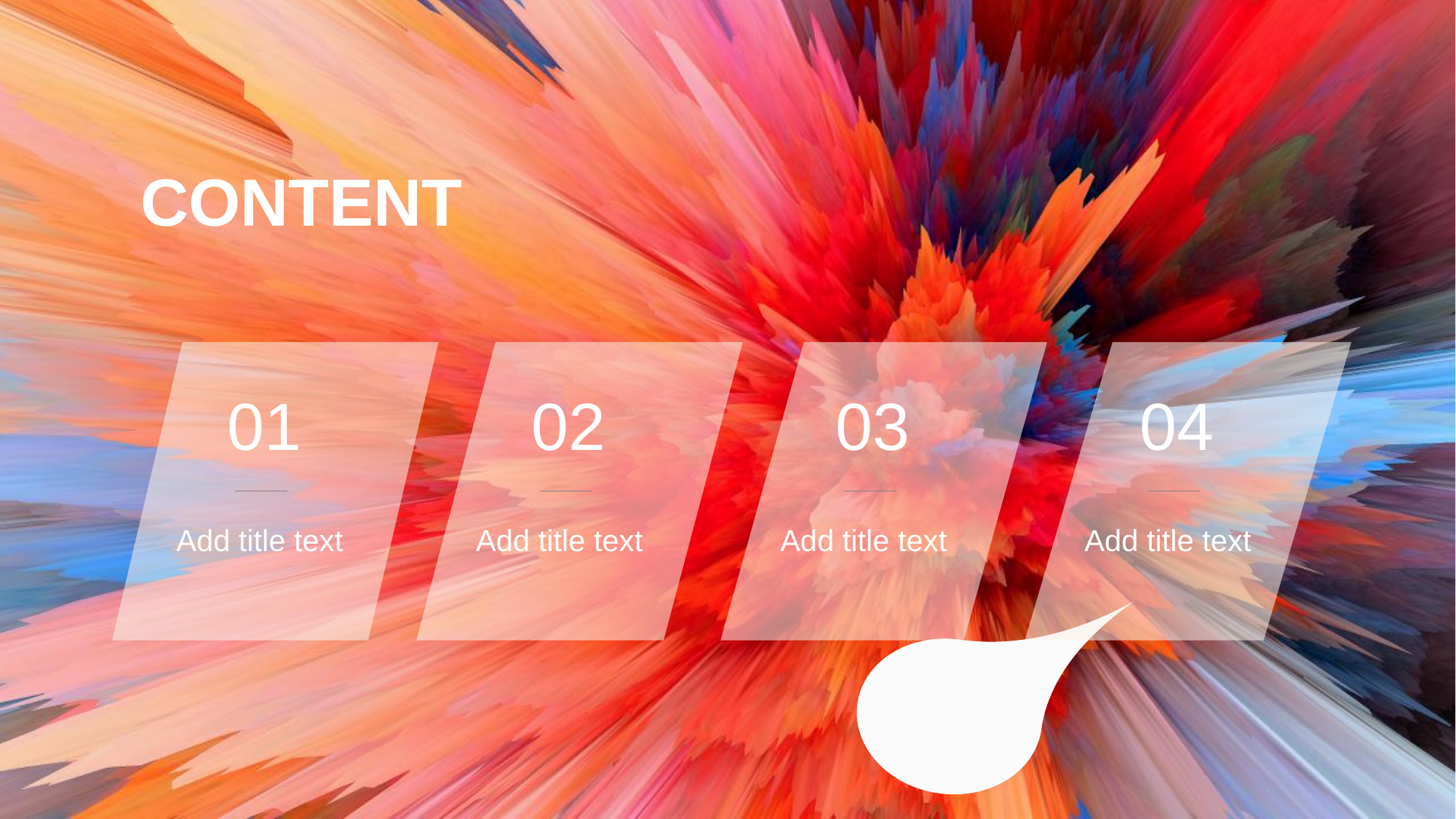

PPT模板 http://www.1ppt.com/moban/
CONTENT

01
02
03
04
Add title text
Add title text
Add title text
Add title text